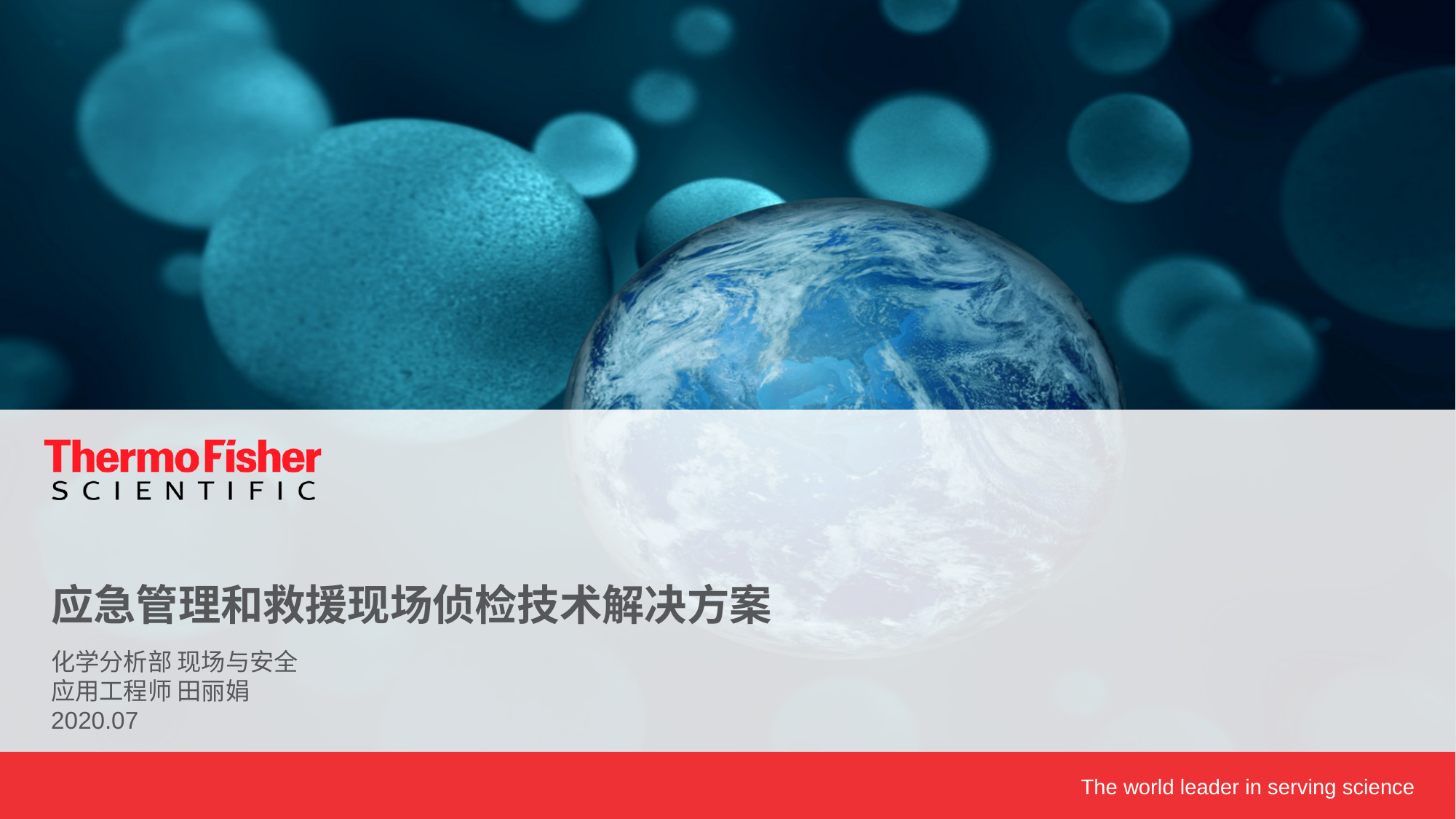

# 应急管理和救援现场侦检技术解决方案
化学分析部 现场与安全
应用工程师 田丽娟
2020.07